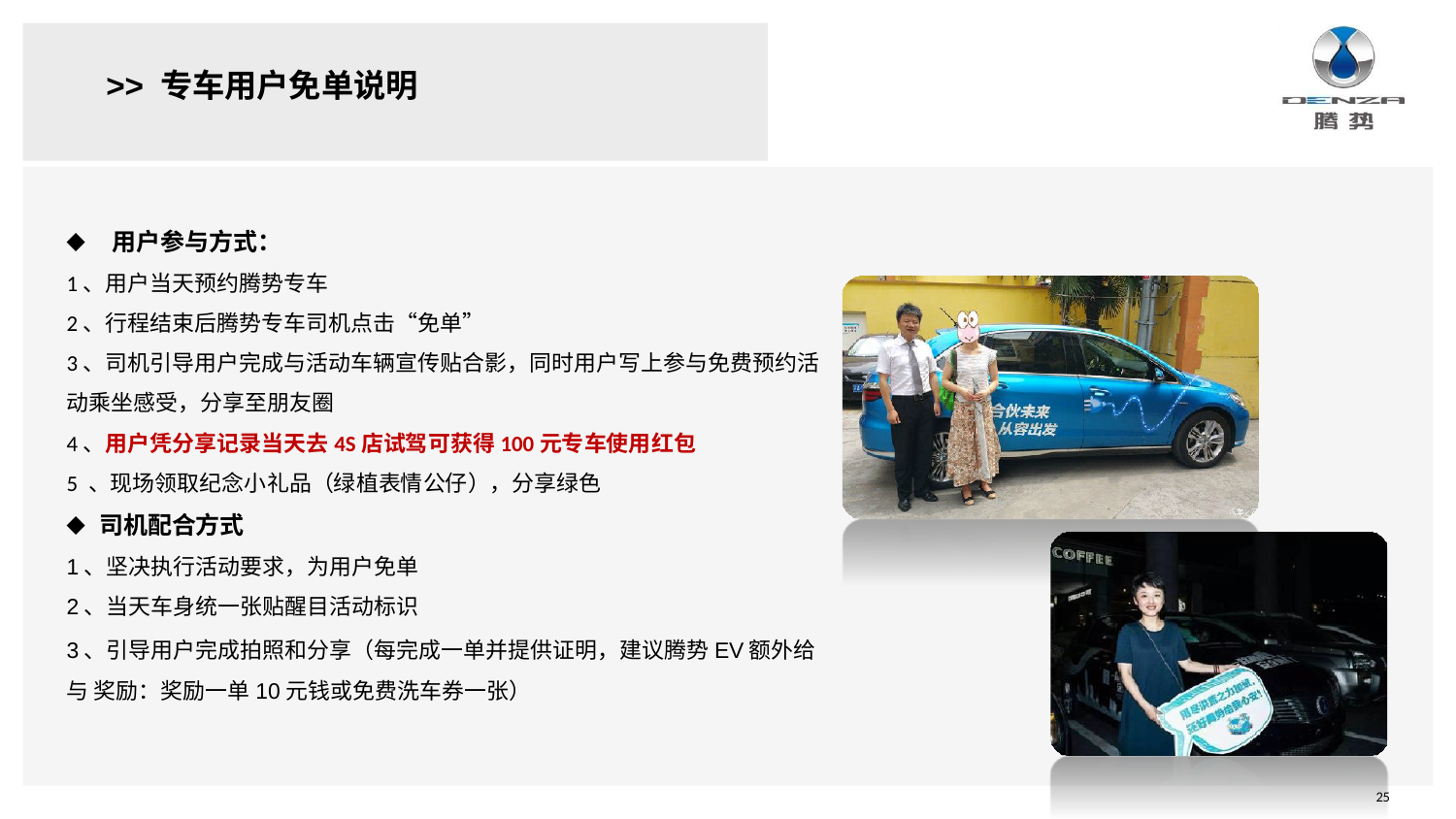

# >> 专车用户免单说明

用户参与方式：
1、用户当天预约腾势专车
2、行程结束后腾势专车司机点击“免单”
3、司机引导用户完成与活动车辆宣传贴合影，同时用户写上参与免费预约活
动乘坐感受，分享至朋友圈
4、用户凭分享记录当天去4S店试驾可获得100元专车使用红包
5 、现场领取纪念小礼品（绿植表情公仔），分享绿色
司机配合方式
1、坚决执行活动要求，为用户免单
2、当天车身统一张贴醒目活动标识
3、引导用户完成拍照和分享（每完成一单并提供证明，建议腾势EV额外给与 奖励：奖励一单10元钱或免费洗车券一张）

25